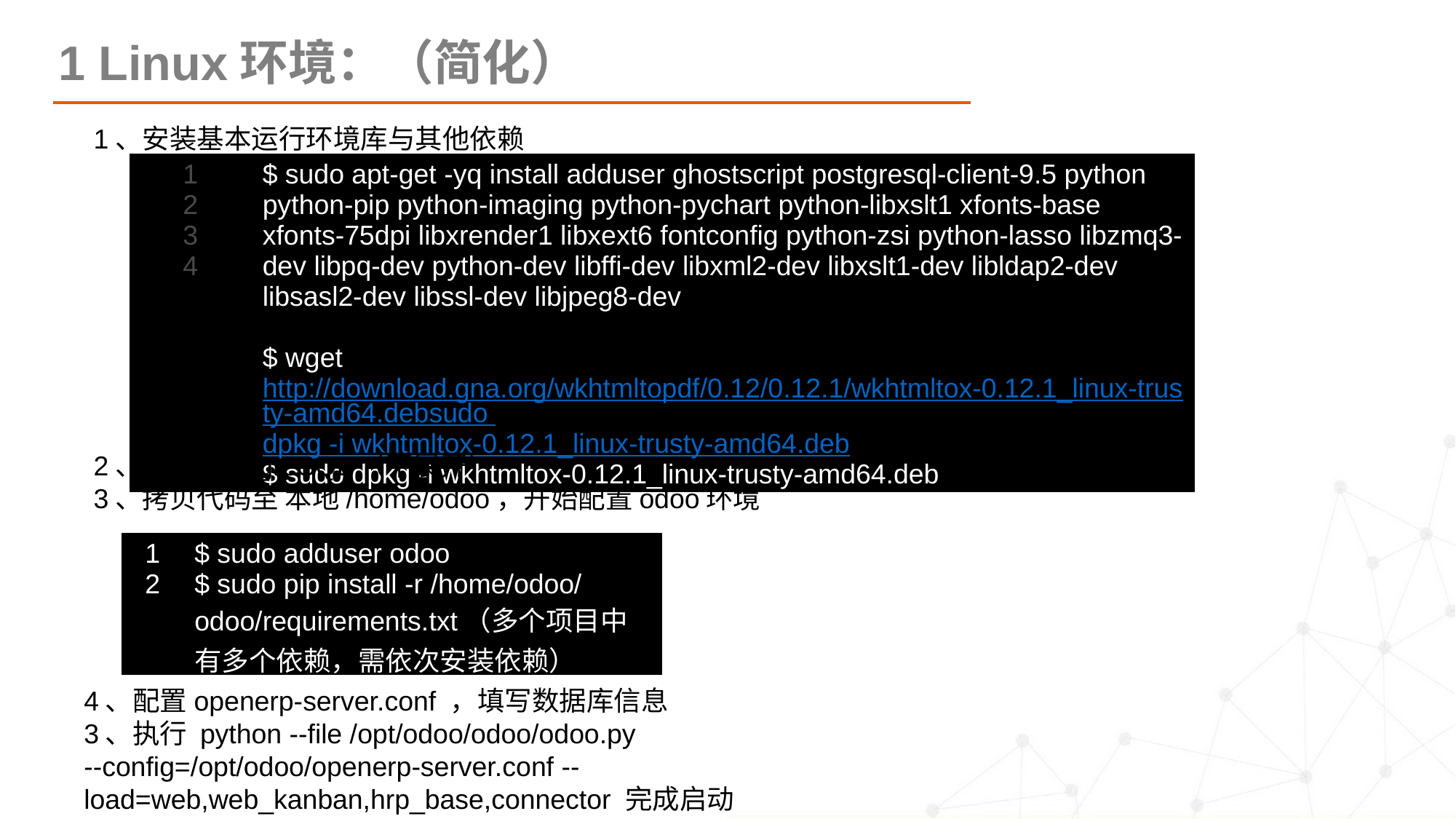

1 Linux环境：（简化）
1、安装基本运行环境库与其他依赖
| 1 2 3 4 | $ sudo apt-get -yq install adduser ghostscript postgresql-client-9.5 python python-pip python-imaging python-pychart python-libxslt1 xfonts-base xfonts-75dpi libxrender1 libxext6 fontconfig python-zsi python-lasso libzmq3-dev libpq-dev python-dev libffi-dev libxml2-dev libxslt1-dev libldap2-dev libsasl2-dev libssl-dev libjpeg8-dev $ wget http://download.gna.org/wkhtmltopdf/0.12/0.12.1/wkhtmltox-0.12.1\_linux-trusty-amd64.debsudo dpkg -i wkhtmltox-0.12.1\_linux-trusty-amd64.deb $ sudo dpkg -i wkhtmltox-0.12.1\_linux-trusty-amd64.deb |
| --- | --- |
2、配置PostgreSQL（不展开）
3、拷贝代码至 本地/home/odoo，开始配置odoo环境
| 1 2 | $ sudo adduser odoo $ sudo pip install -r /home/odoo/odoo/requirements.txt（多个项目中有多个依赖，需依次安装依赖） |
| --- | --- |
4、配置openerp-server.conf ，填写数据库信息
3、执行 python --file /opt/odoo/odoo/odoo.py --config=/opt/odoo/openerp-server.conf --load=web,web_kanban,hrp_base,connector 完成启动